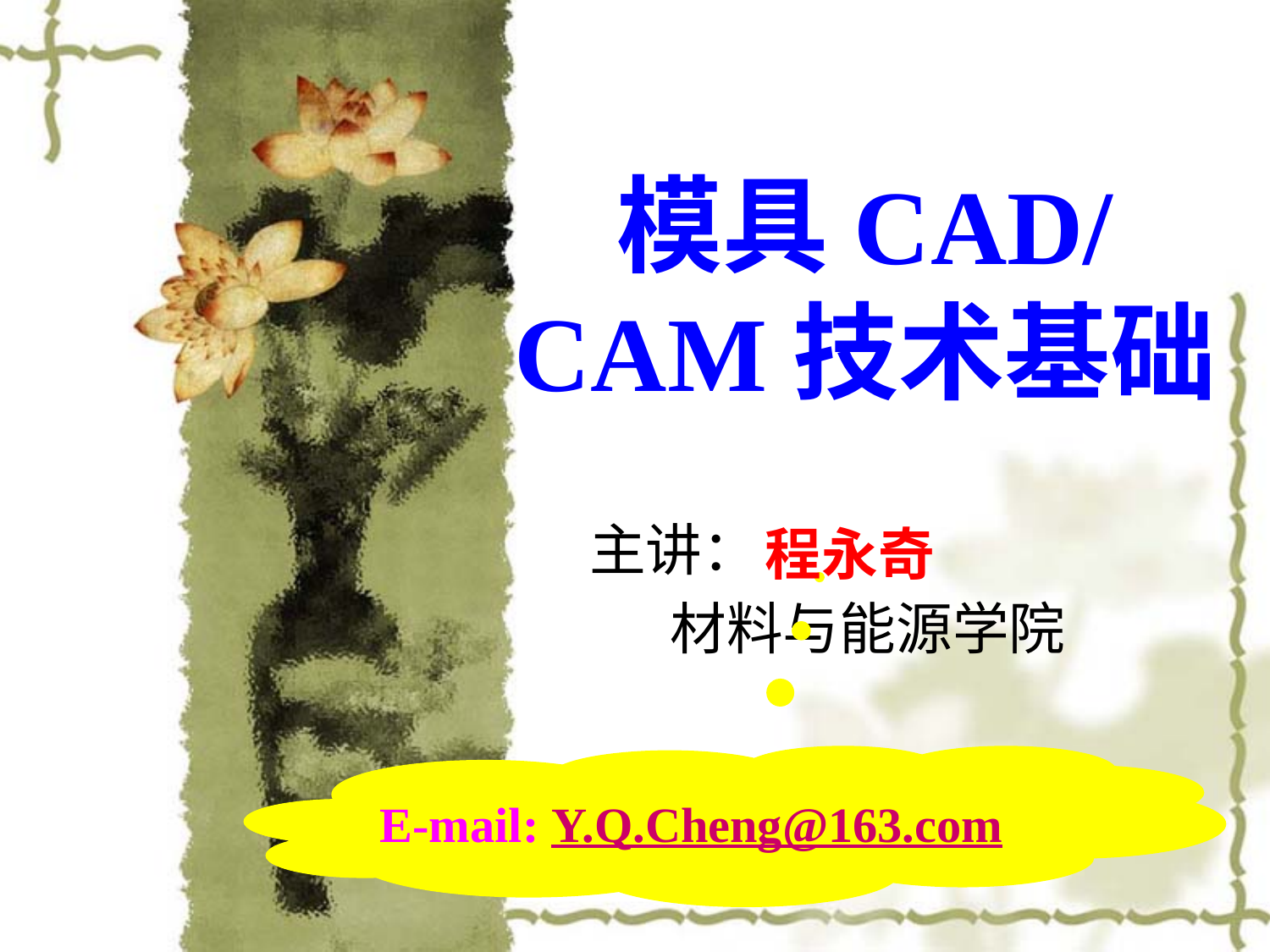

# 模具CAD/CAM技术基础
 主讲：
材料与能源学院
程永奇
E-mail: Y.Q.Cheng@163.com